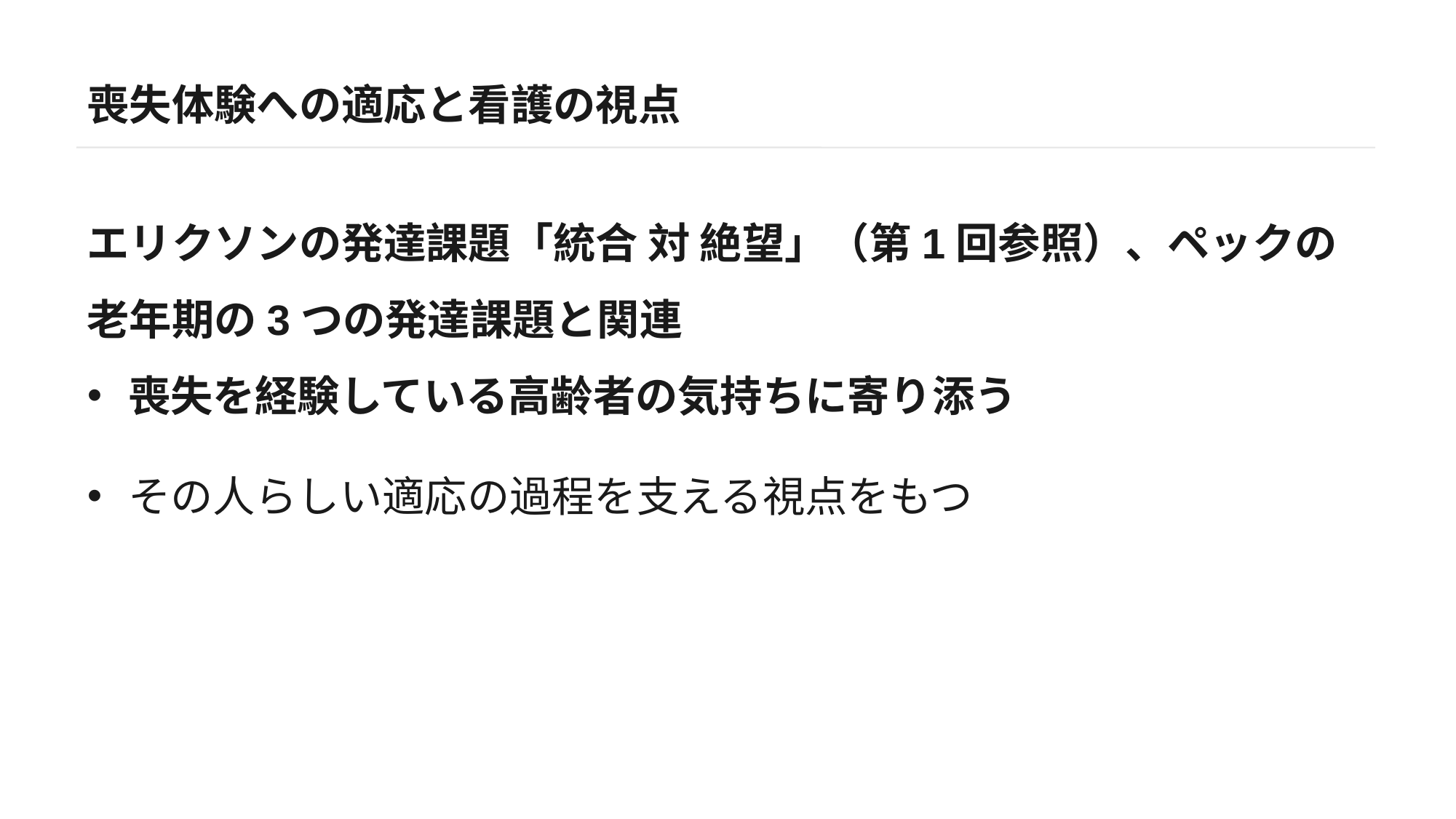

喪失体験への適応と看護の視点

エリクソンの発達課題「統合 対 絶望」（第1回参照）、ペックの老年期の3つの発達課題と関連
喪失を経験している高齢者の気持ちに寄り添う
その人らしい適応の過程を支える視点をもつ